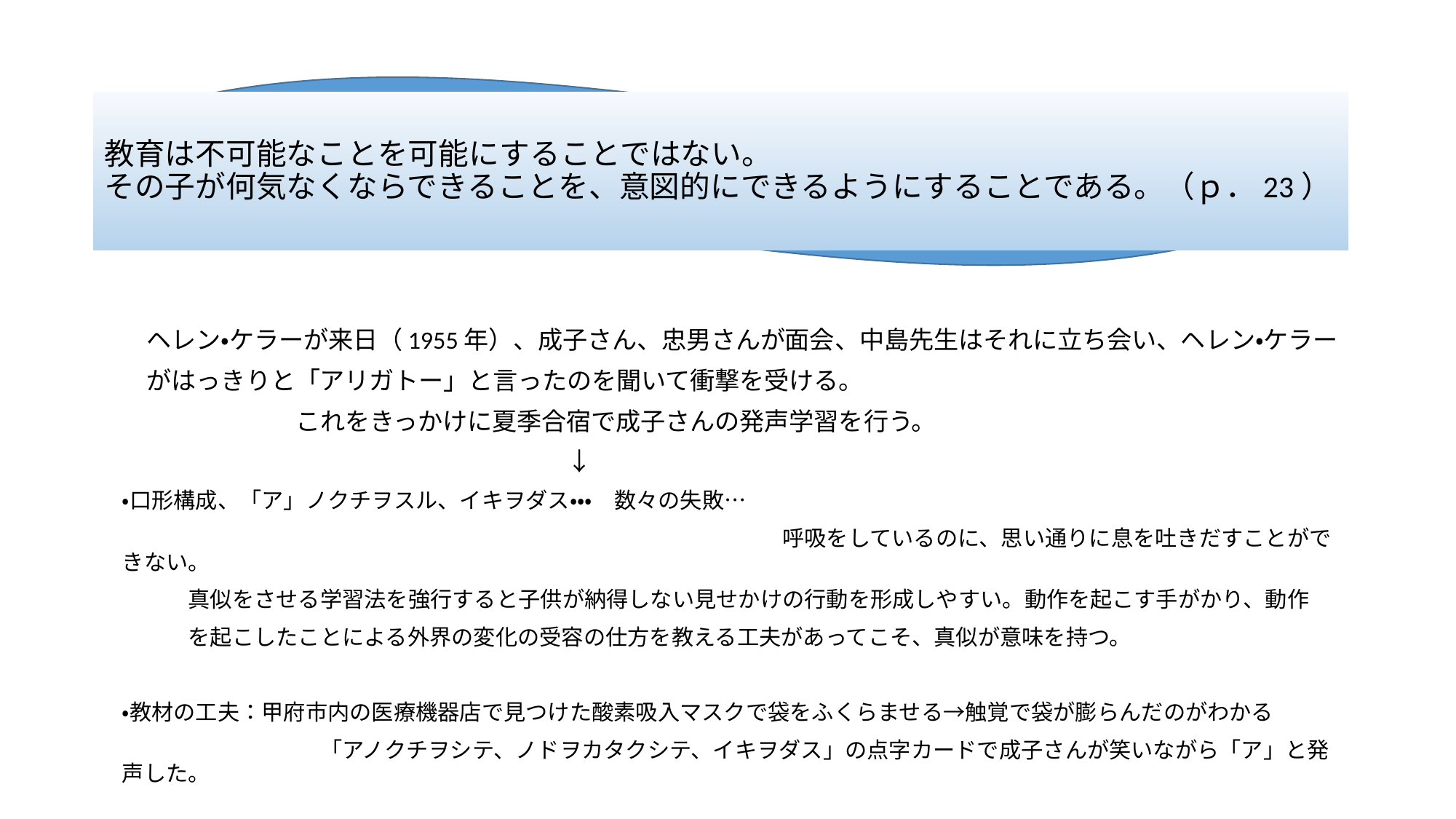

# 教育は不可能なことを可能にすることではない。 その子が何気なくならできることを、意図的にできるようにすることである。（ｐ．23）
　ヘレン・ケラーが来日（1955年）、成子さん、忠男さんが面会、中島先生はそれに立ち会い、ヘレン・ケラー
　がはっきりと「アリガトー」と言ったのを聞いて衝撃を受ける。
　　　　　　　これをきっかけに夏季合宿で成子さんの発声学習を行う。
　　　　　　　　　　　　　　　　　　↓
・口形構成、「ア」ノクチヲスル、イキヲダス・・・　数々の失敗…
　　　　　　　　　　　　　　　　　　　　　　　　　　　　　　呼吸をしているのに、思い通りに息を吐きだすことができない。
　　　真似をさせる学習法を強行すると子供が納得しない見せかけの行動を形成しやすい。動作を起こす手がかり、動作
　　　を起こしたことによる外界の変化の受容の仕方を教える工夫があってこそ、真似が意味を持つ。

・教材の工夫：甲府市内の医療機器店で見つけた酸素吸入マスクで袋をふくらませる→触覚で袋が膨らんだのがわかる
　　　　　　　　　「アノクチヲシテ、ノドヲカタクシテ、イキヲダス」の点字カードで成子さんが笑いながら「ア」と発声した。